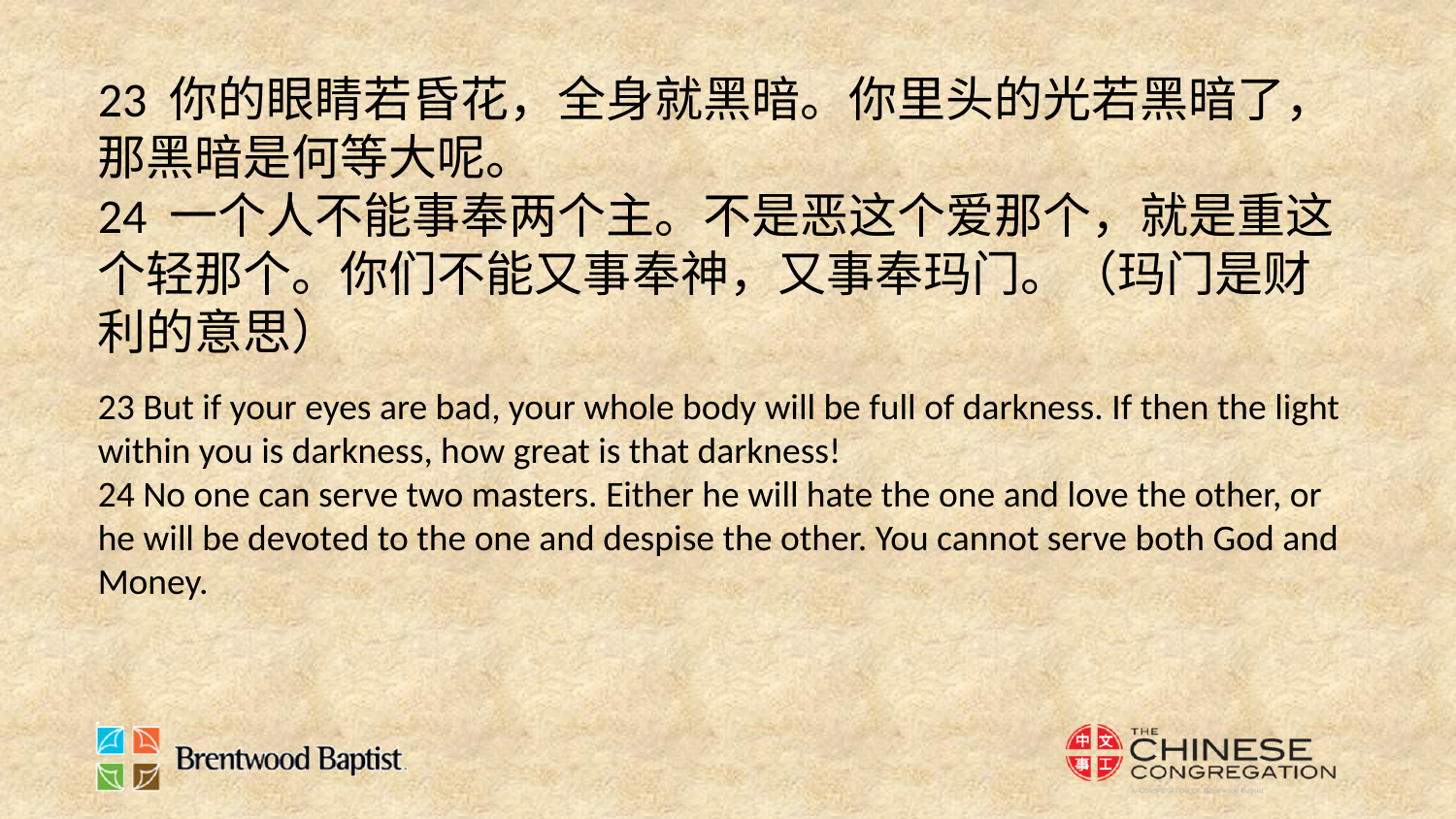

23 你的眼睛若昏花，全身就黑暗。你里头的光若黑暗了，那黑暗是何等大呢。
24 一个人不能事奉两个主。不是恶这个爱那个，就是重这个轻那个。你们不能又事奉神，又事奉玛门。（玛门是财利的意思）

23 But if your eyes are bad, your whole body will be full of darkness. If then the light within you is darkness, how great is that darkness!
24 No one can serve two masters. Either he will hate the one and love the other, or he will be devoted to the one and despise the other. You cannot serve both God and Money.